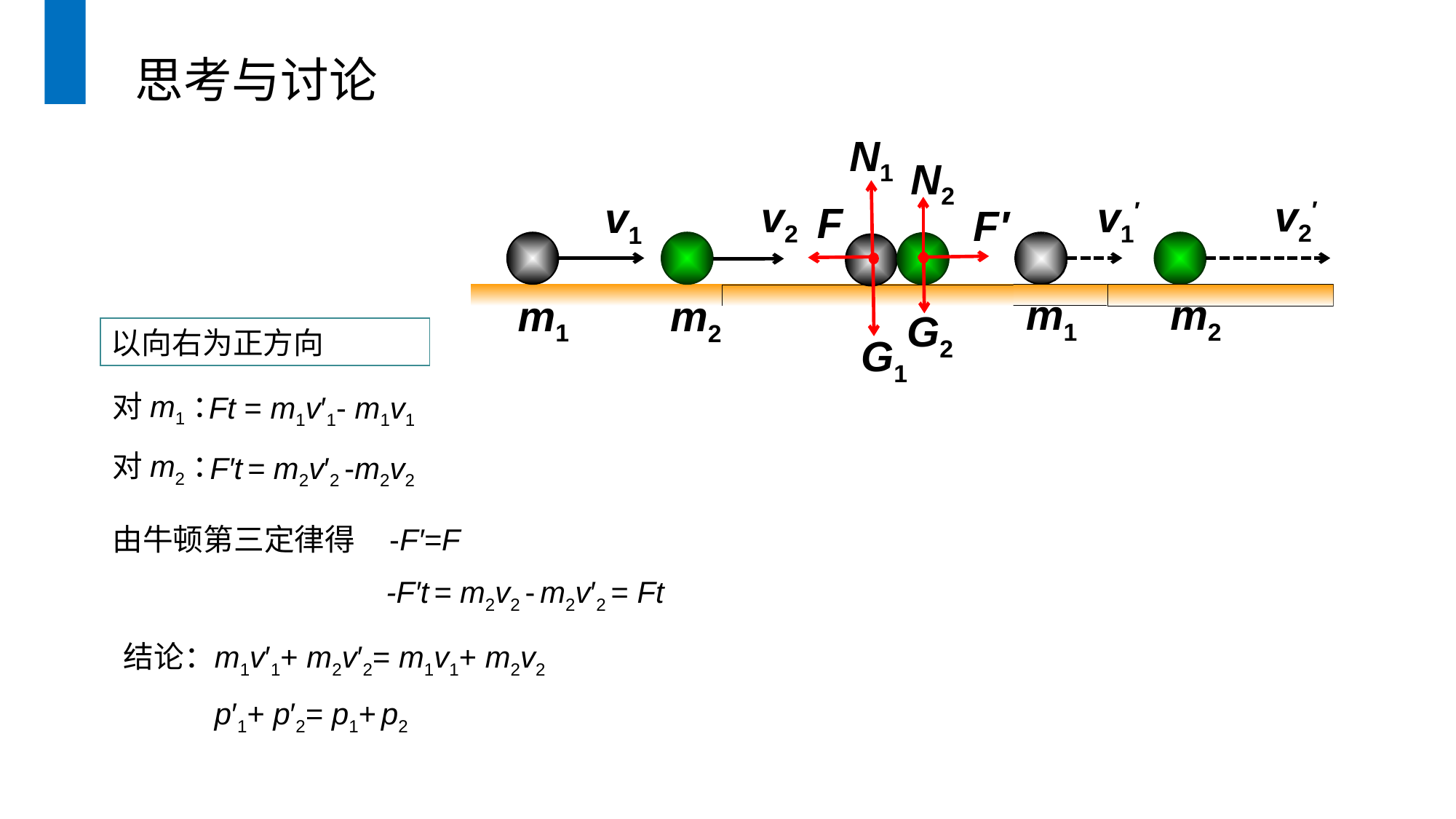

思考与讨论
N1
N2
F
F′

G2
G1
v2′
v1′
v2
v1

m1
m2
m1

m2

以向右为正方向
对m1：
Ft = m1v′1- m1v1
对m2：
F′t = m2v′2 -m2v2
由牛顿第三定律得    -F′=F
-F′t = m2v2 - m2v′2 = Ft
结论：
m1v′1+ m2v′2= m1v1+ m2v2
p′1+ p′2= p1+ p2